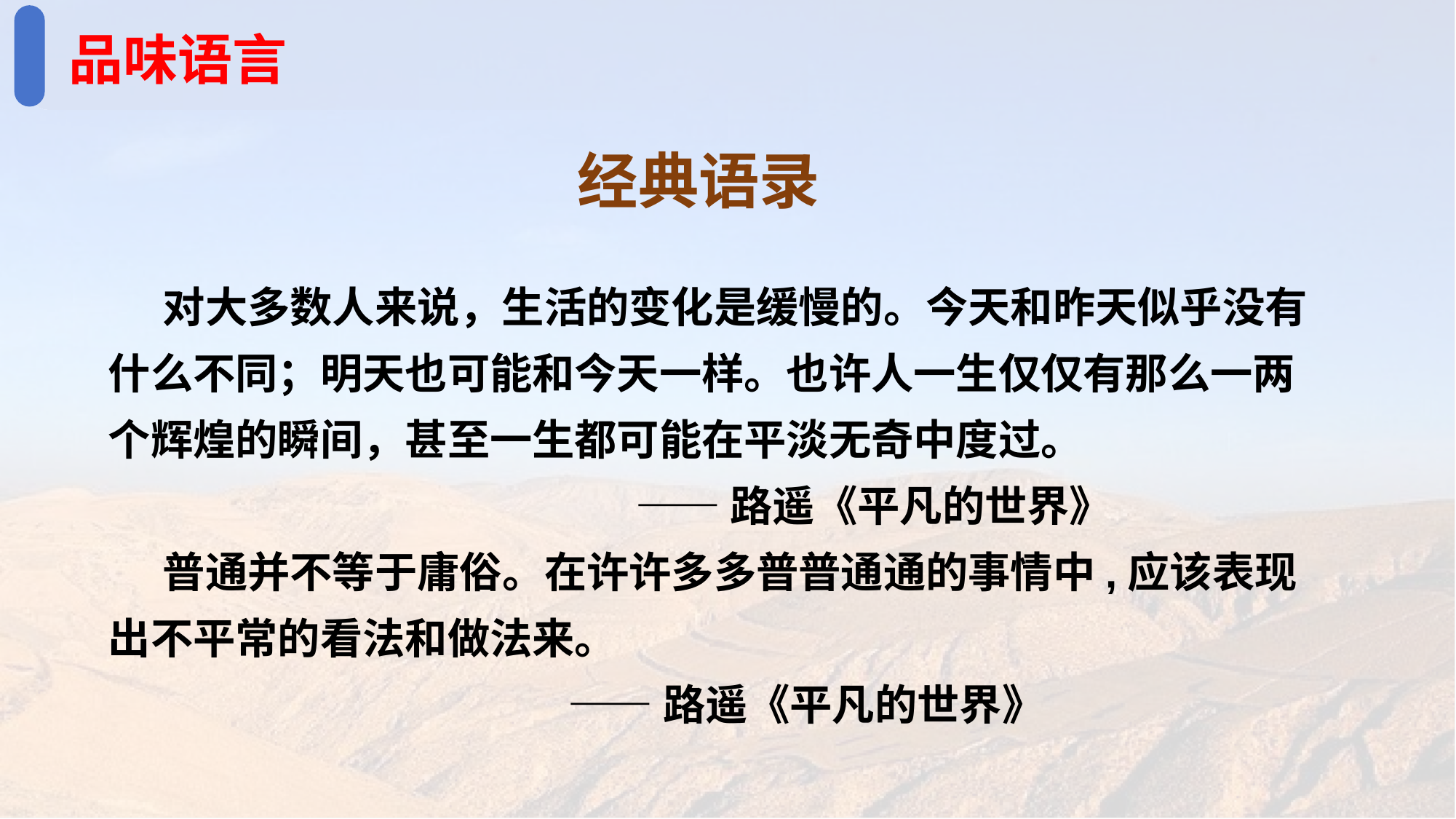

品味语言
经典语录
对大多数人来说，生活的变化是缓慢的。今天和昨天似乎没有什么不同；明天也可能和今天一样。也许人一生仅仅有那么一两个辉煌的瞬间，甚至一生都可能在平淡无奇中度过。
                                                 ——路遥《平凡的世界》
普通并不等于庸俗。在许许多多普普通通的事情中,应该表现出不平常的看法和做法来。
                                          ——路遥《平凡的世界》